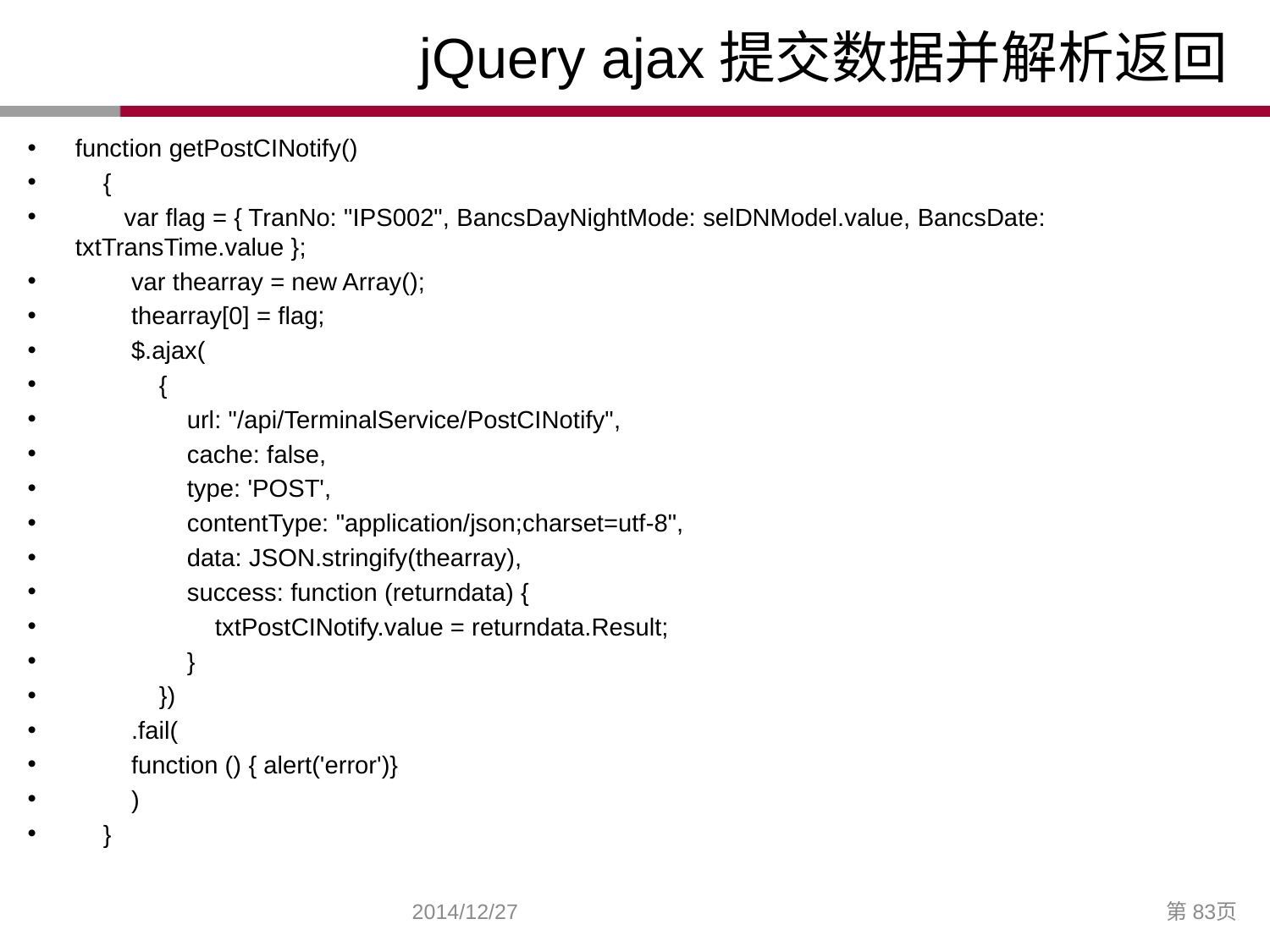

# jQuery ajax提交数据并解析返回
function getPostCINotify()
    {
       var flag = { TranNo: "IPS002", BancsDayNightMode: selDNModel.value, BancsDate: txtTransTime.value };
        var thearray = new Array();
        thearray[0] = flag;
        $.ajax(
            {
                url: "/api/TerminalService/PostCINotify",
                cache: false,
                type: 'POST',
                contentType: "application/json;charset=utf-8",
                data: JSON.stringify(thearray),
                success: function (returndata) {
                    txtPostCINotify.value = returndata.Result;
                }
            })
        .fail(
        function () { alert('error')}
        )
    }
2014/12/27
第83页